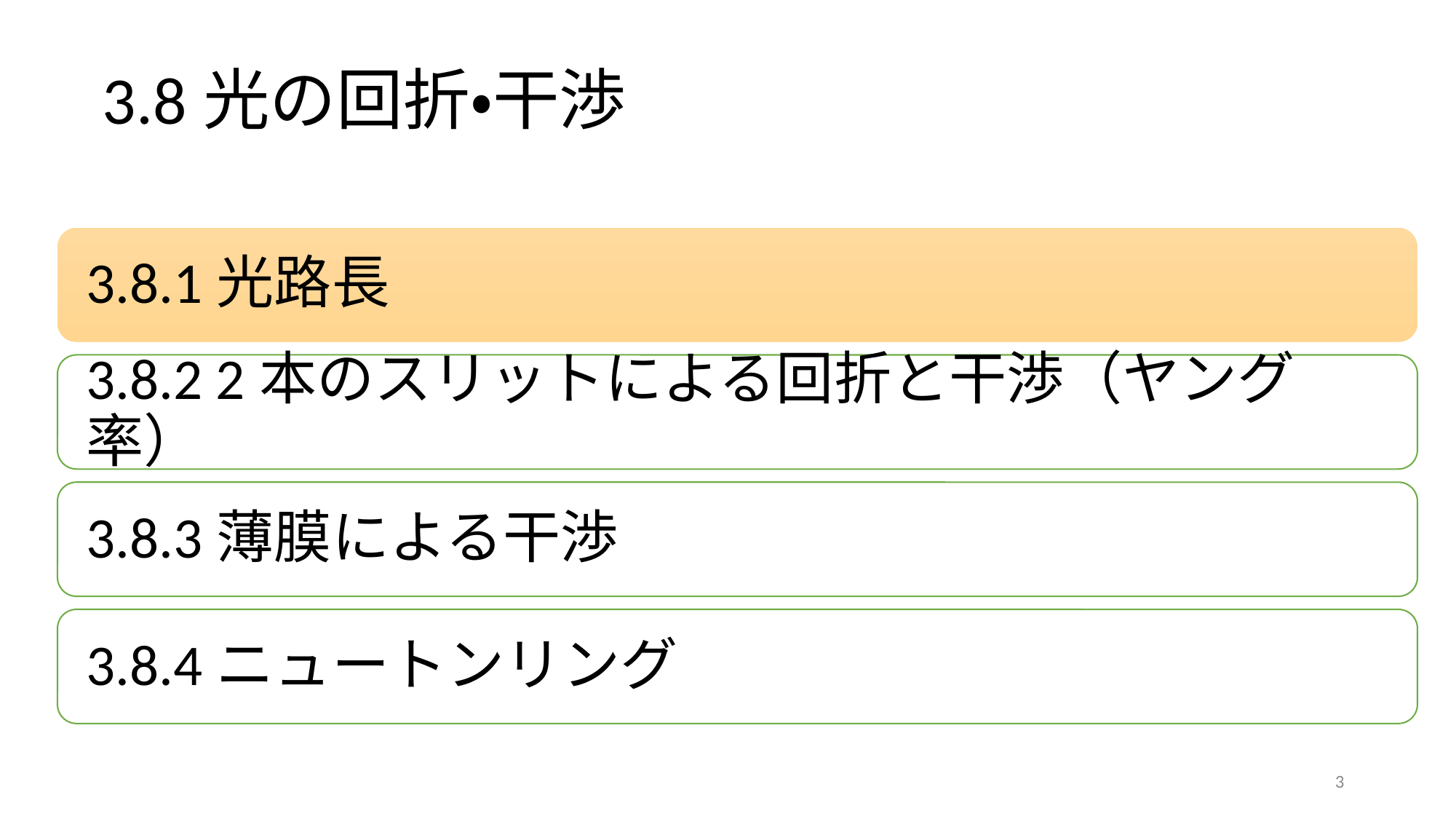

# 3.8光の回折・干渉
3.8.1光路長
3.8.2 2本のスリットによる回折と干渉（ヤング率）
3.8.3薄膜による干渉
3.8.4ニュートンリング
3